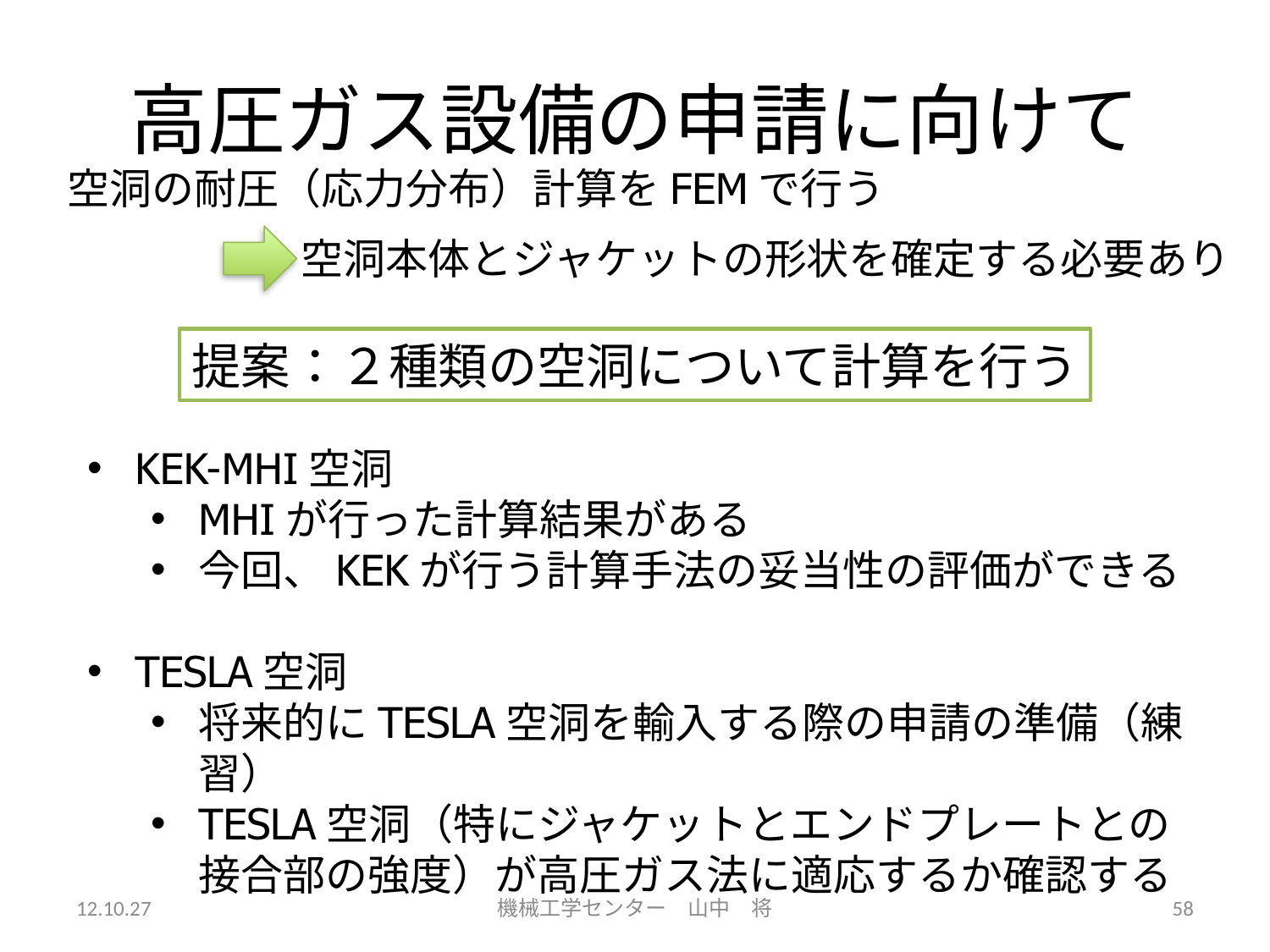

# 高圧ガス設備の申請に向けて
空洞の耐圧（応力分布）計算をFEMで行う

空洞本体とジャケットの形状を確定する必要あり
提案：２種類の空洞について計算を行う
KEK-MHI空洞
MHIが行った計算結果がある
今回、KEKが行う計算手法の妥当性の評価ができる

TESLA空洞
将来的にTESLA空洞を輸入する際の申請の準備（練習）
TESLA空洞（特にジャケットとエンドプレートとの接合部の強度）が高圧ガス法に適応するか確認する
12.10.27
機械工学センター　山中　将
58